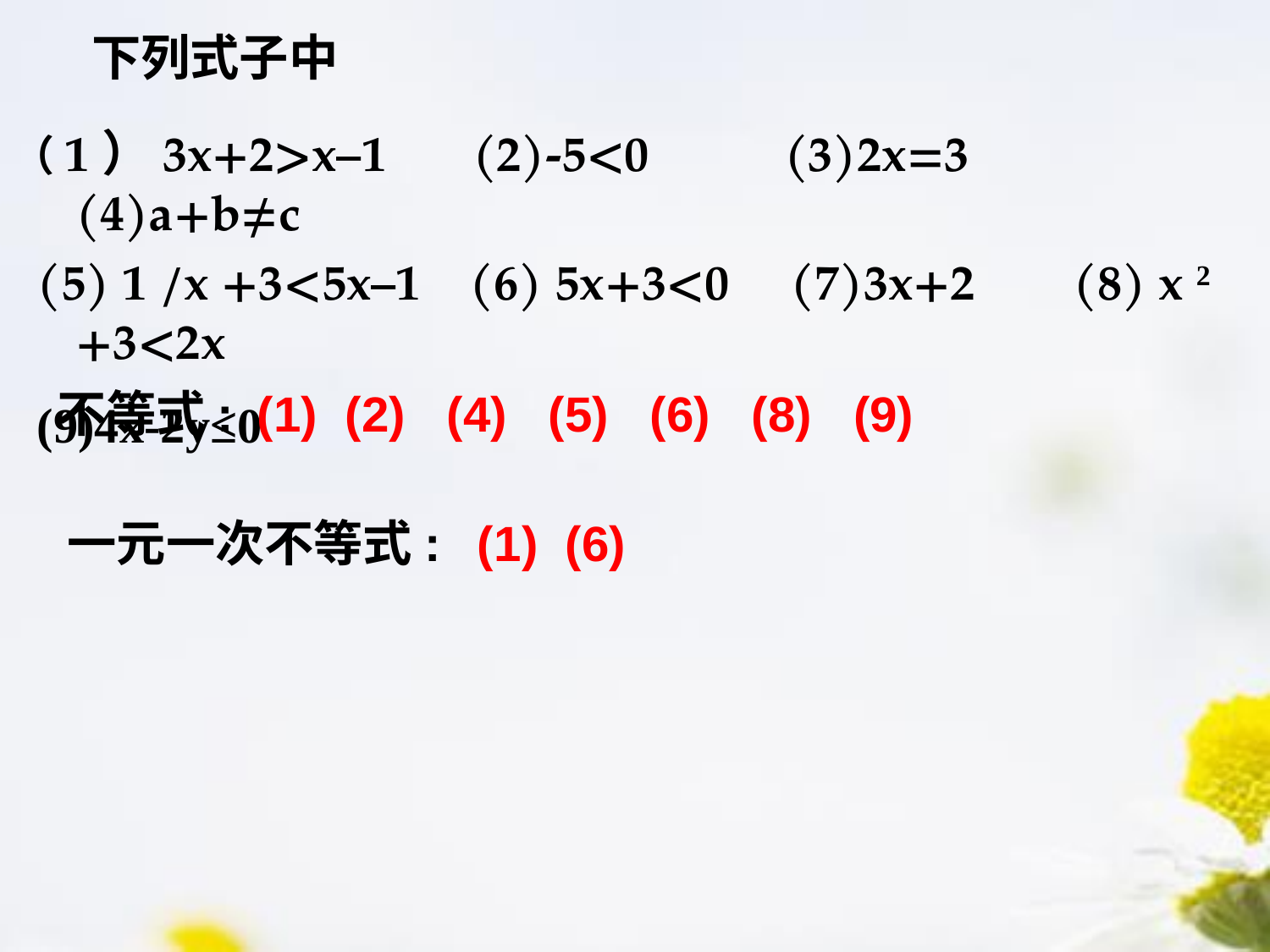

下列式子中
（1）3x+2>x–1       (2)-5<0           (3)2x=3        (4)a+b≠c
  (5) 1 /x +3<5x–1    (6) 5x+3<0     (7)3x+2        (8) x 2 +3<2x
  (9)4x-2y≤0
不等式:
(1)  (2)   (4)   (5)   (6)   (8)   (9)

一元一次不等式:
(1)  (6)